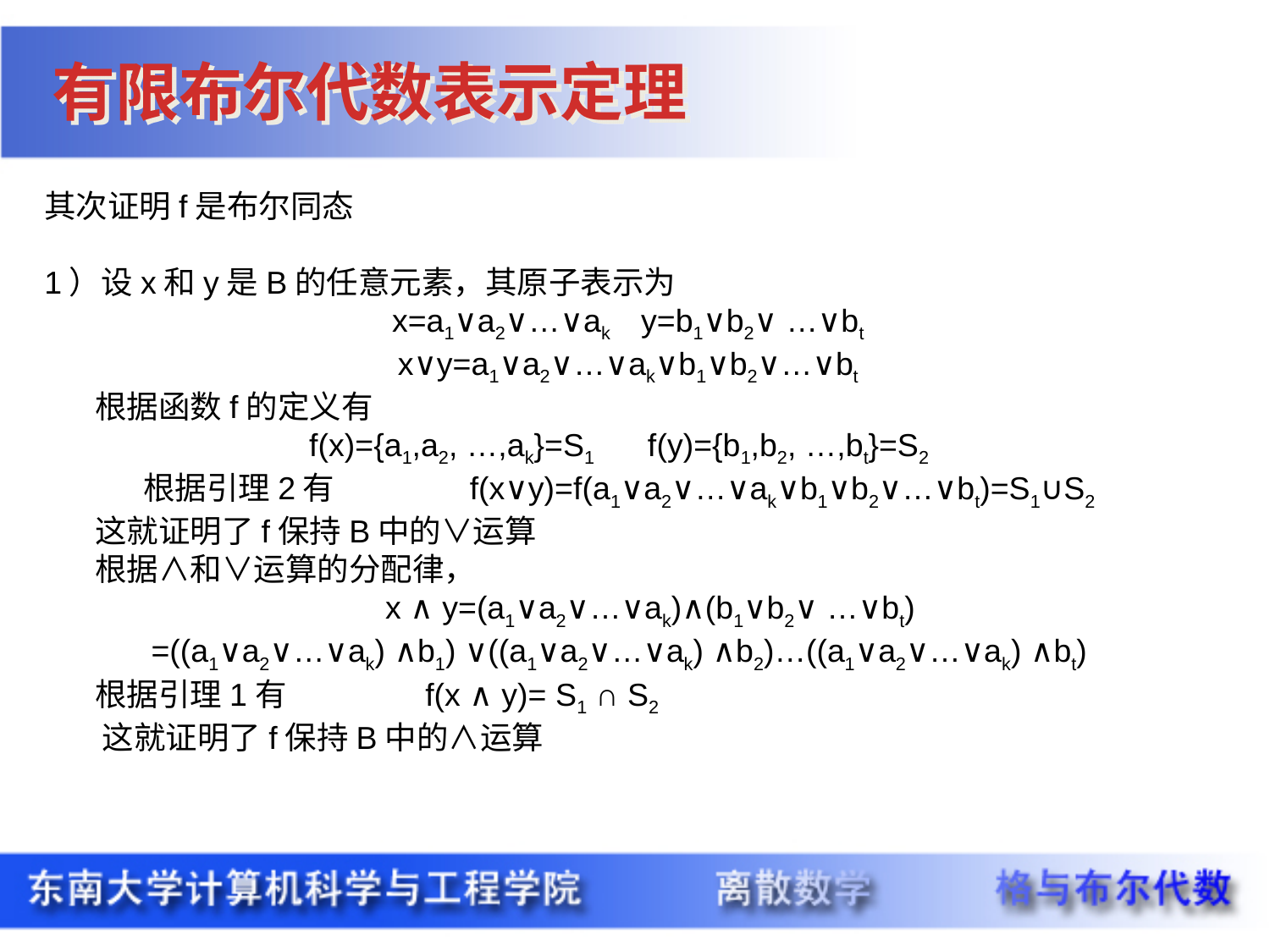

有限布尔代数表示定理
其次证明f是布尔同态

1）设x和y是B的任意元素，其原子表示为
  x=a1∨a2∨…∨ak      y=b1∨b2∨ …∨bt
  x∨y=a1∨a2∨…∨ak∨b1∨b2∨…∨bt
      根据函数f的定义有
f(x)={a1,a2, …,ak}=S1      f(y)={b1,b2, …,bt}=S2
根据引理2有	         f(x∨y)=f(a1∨a2∨…∨ak∨b1∨b2∨…∨bt)=S1∪S2
      这就证明了f保持B中的∨运算
      根据∧和∨运算的分配律，
       x ∧ y=(a1∨a2∨…∨ak)∧(b1∨b2∨ …∨bt)
=((a1∨a2∨…∨ak) ∧b1) ∨((a1∨a2∨…∨ak) ∧b2)…((a1∨a2∨…∨ak) ∧bt)
      根据引理1有		f(x ∧ y)= S1 ∩ S2
       这就证明了f保持B中的∧运算